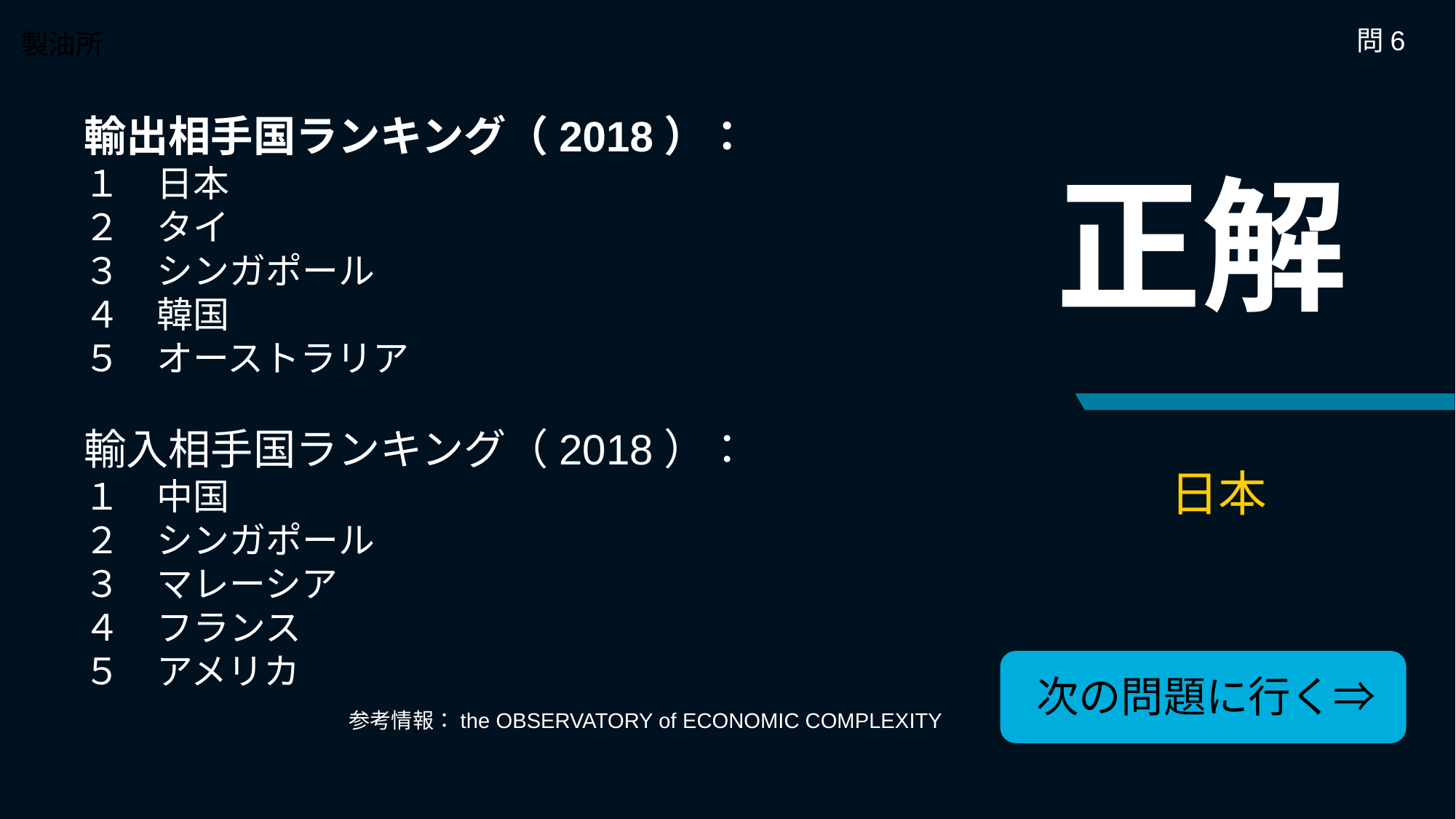

問6
製油所
輸出相手国ランキング（2018）：
１　日本
２　タイ
３　シンガポール
４　韓国
５　オーストラリア

輸入相手国ランキング（2018）：
１　中国
２　シンガポール
３　マレーシア
４　フランス
５　アメリカ
# 正解
日本

次の問題に行く⇒
参考情報：the OBSERVATORY of ECONOMIC COMPLEXITY